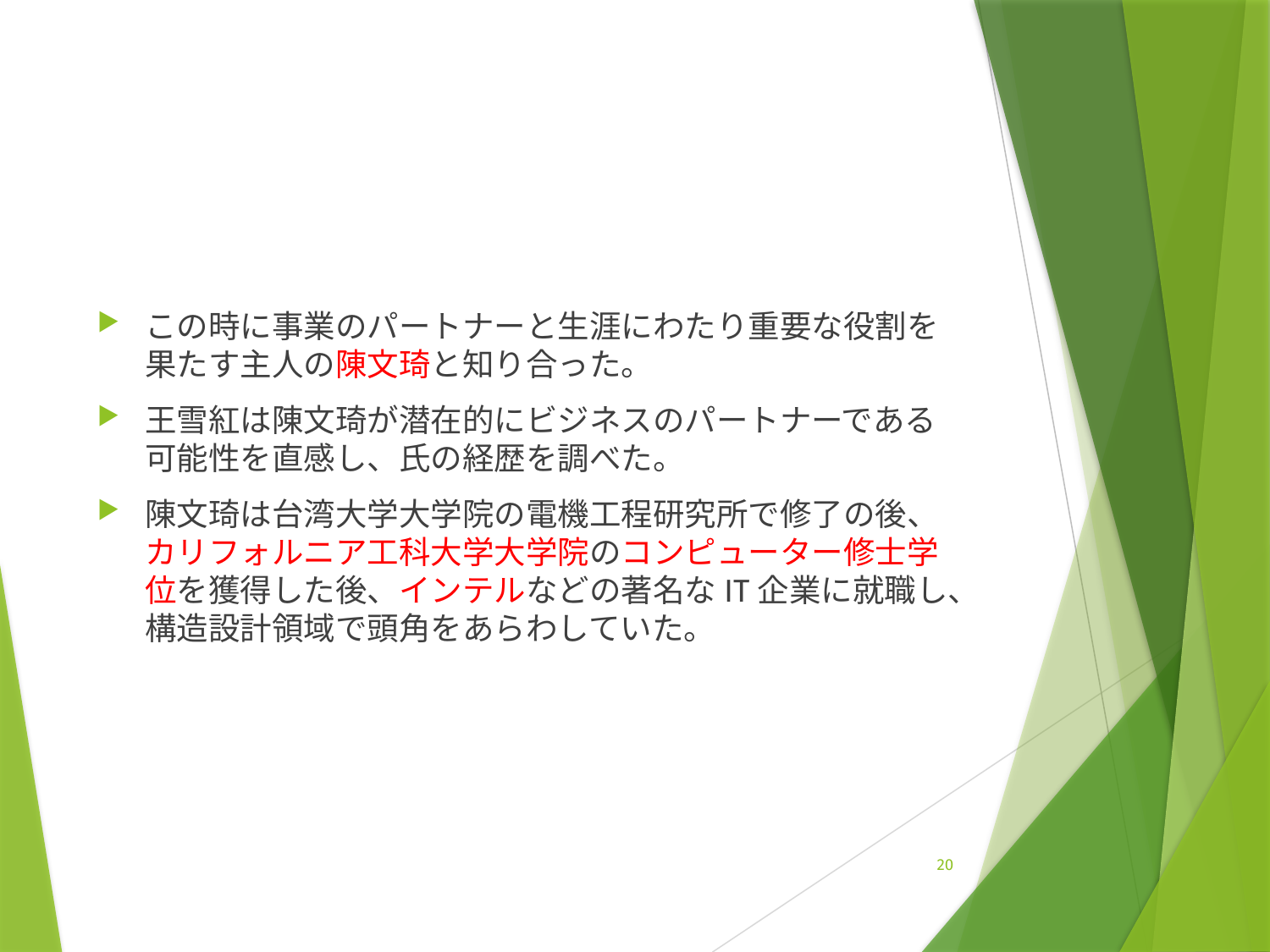

#
この時に事業のパートナーと生涯にわたり重要な役割を果たす主人の陳文琦と知り合った。
王雪紅は陳文琦が潜在的にビジネスのパートナーである可能性を直感し、氏の経歴を調べた。
陳文琦は台湾大学大学院の電機工程研究所で修了の後、カリフォルニア工科大学大学院のコンピューター修士学位を獲得した後、インテルなどの著名なIT企業に就職し、構造設計領域で頭角をあらわしていた。
20